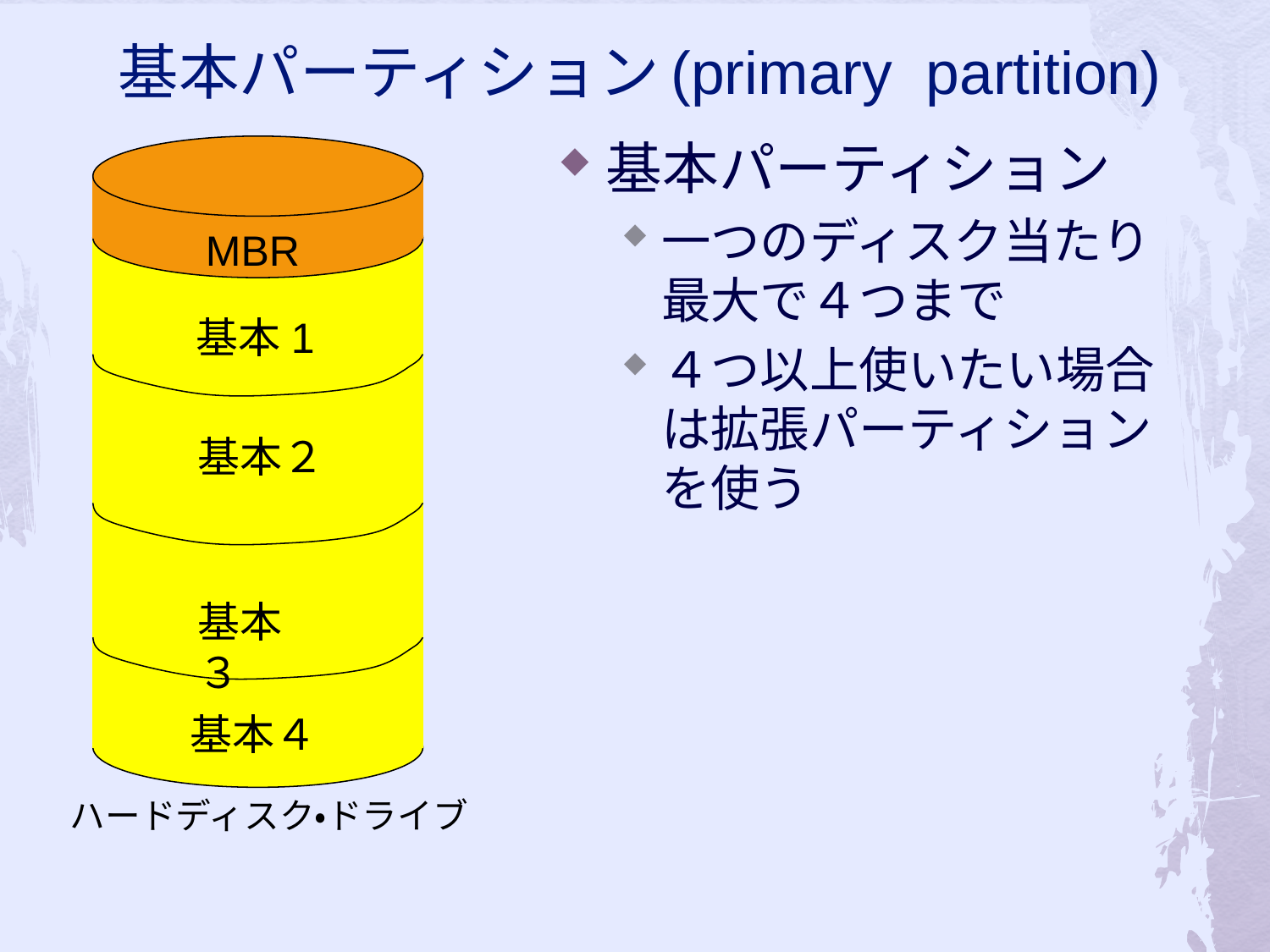

# 基本パーティション(primary  partition)
基本パーティション
一つのディスク当たり最大で４つまで
４つ以上使いたい場合は拡張パーティションを使う

MBR
基本1

基本２

基本３

基本４

ハードディスク・ドライブ